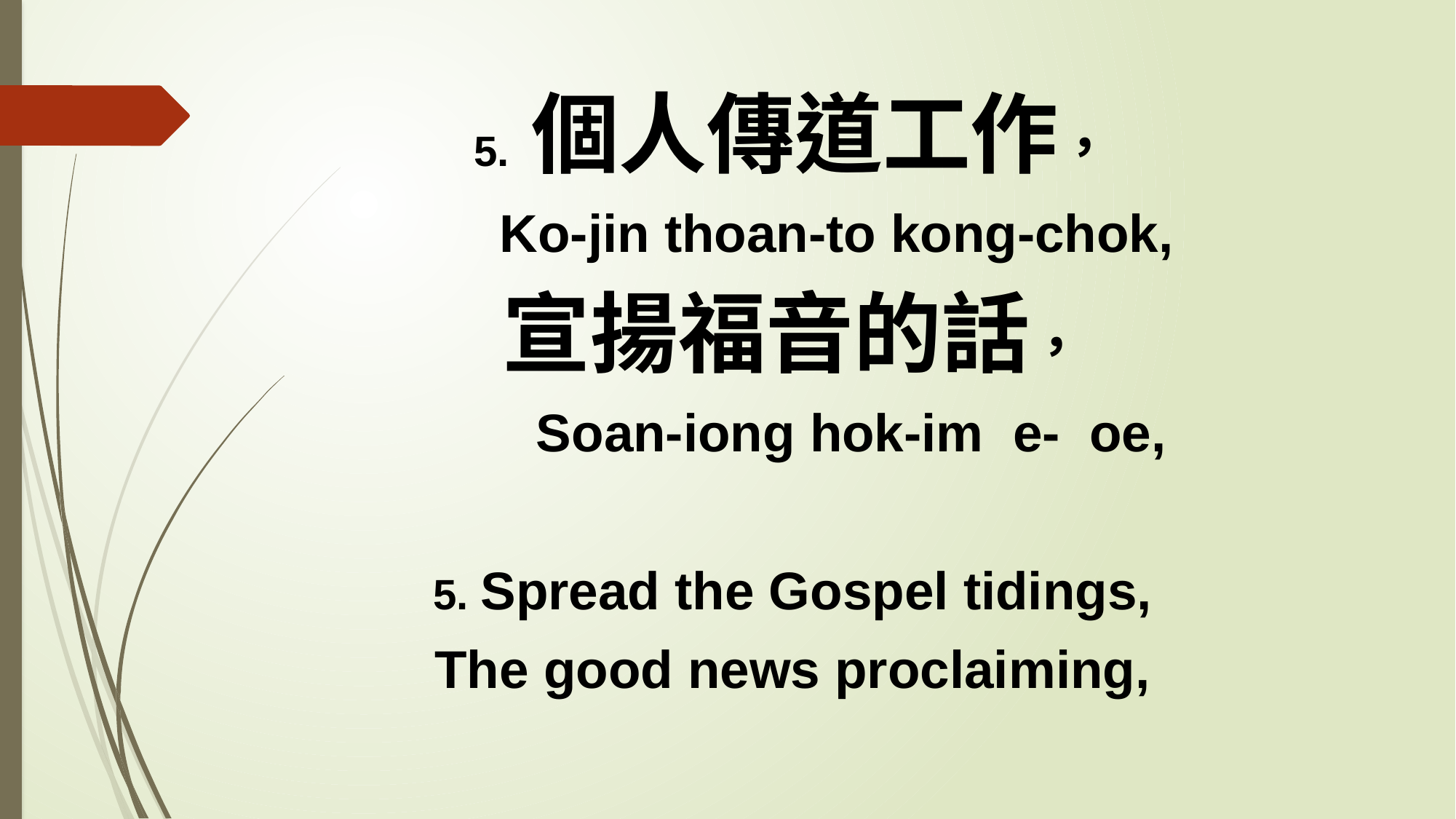

5. 個人傳道工作，
      Ko-jin thoan-to kong-chok,
宣揚福音的話，
                    Soan-iong hok-im  e-  oe,

5. Spread the Gospel tidings,
The good news proclaiming,